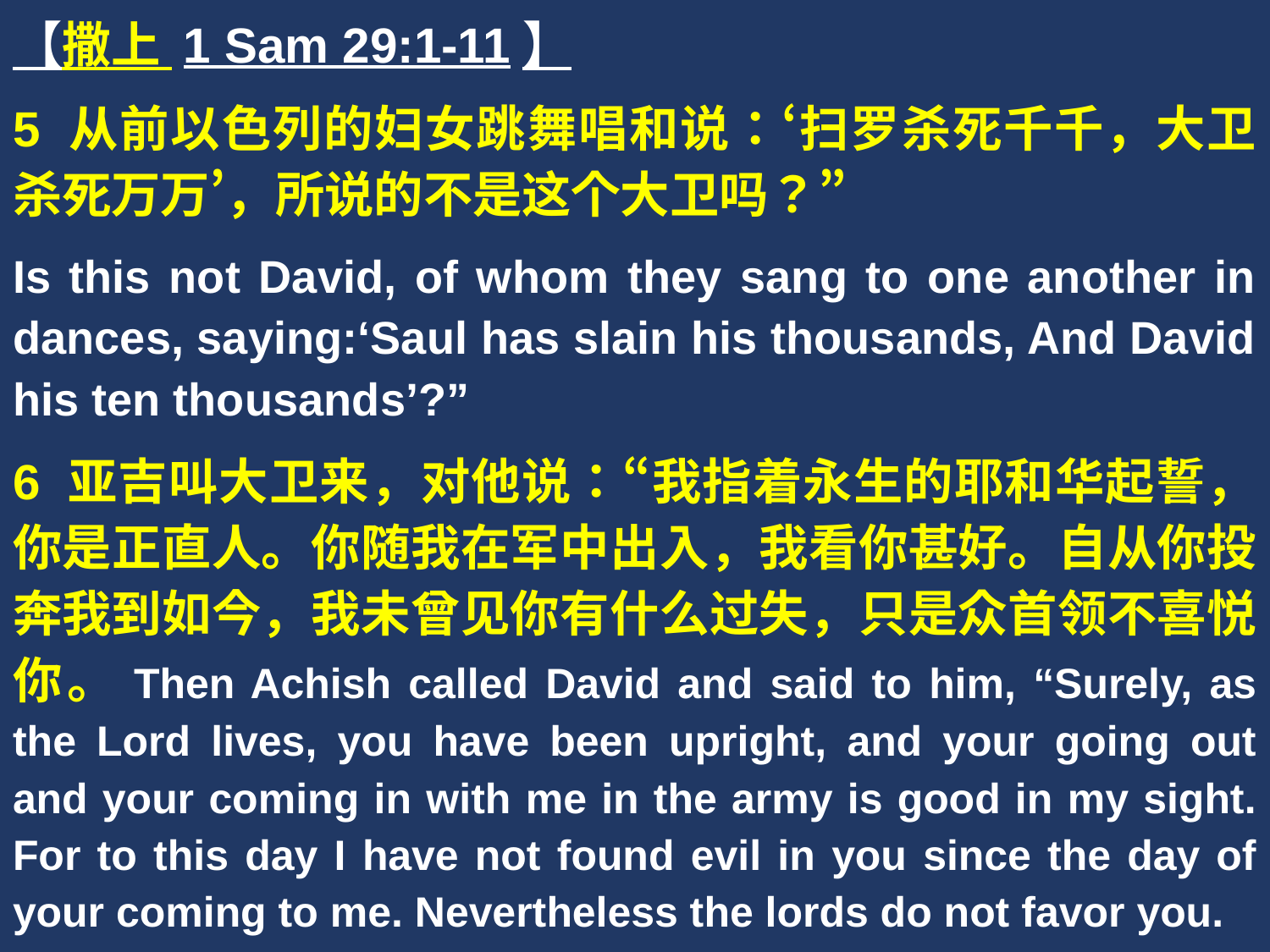

【撒上 1 Sam 29:1-11】
5 从前以色列的妇女跳舞唱和说：‘扫罗杀死千千，大卫杀死万万’，所说的不是这个大卫吗？”
Is this not David, of whom they sang to one another in dances, saying:‘Saul has slain his thousands, And David his ten thousands’?”
6 亚吉叫大卫来，对他说：“我指着永生的耶和华起誓，你是正直人。你随我在军中出入，我看你甚好。自从你投奔我到如今，我未曾见你有什么过失，只是众首领不喜悦你。Then Achish called David and said to him, “Surely, as the Lord lives, you have been upright, and your going out and your coming in with me in the army is good in my sight. For to this day I have not found evil in you since the day of your coming to me. Nevertheless the lords do not favor you.